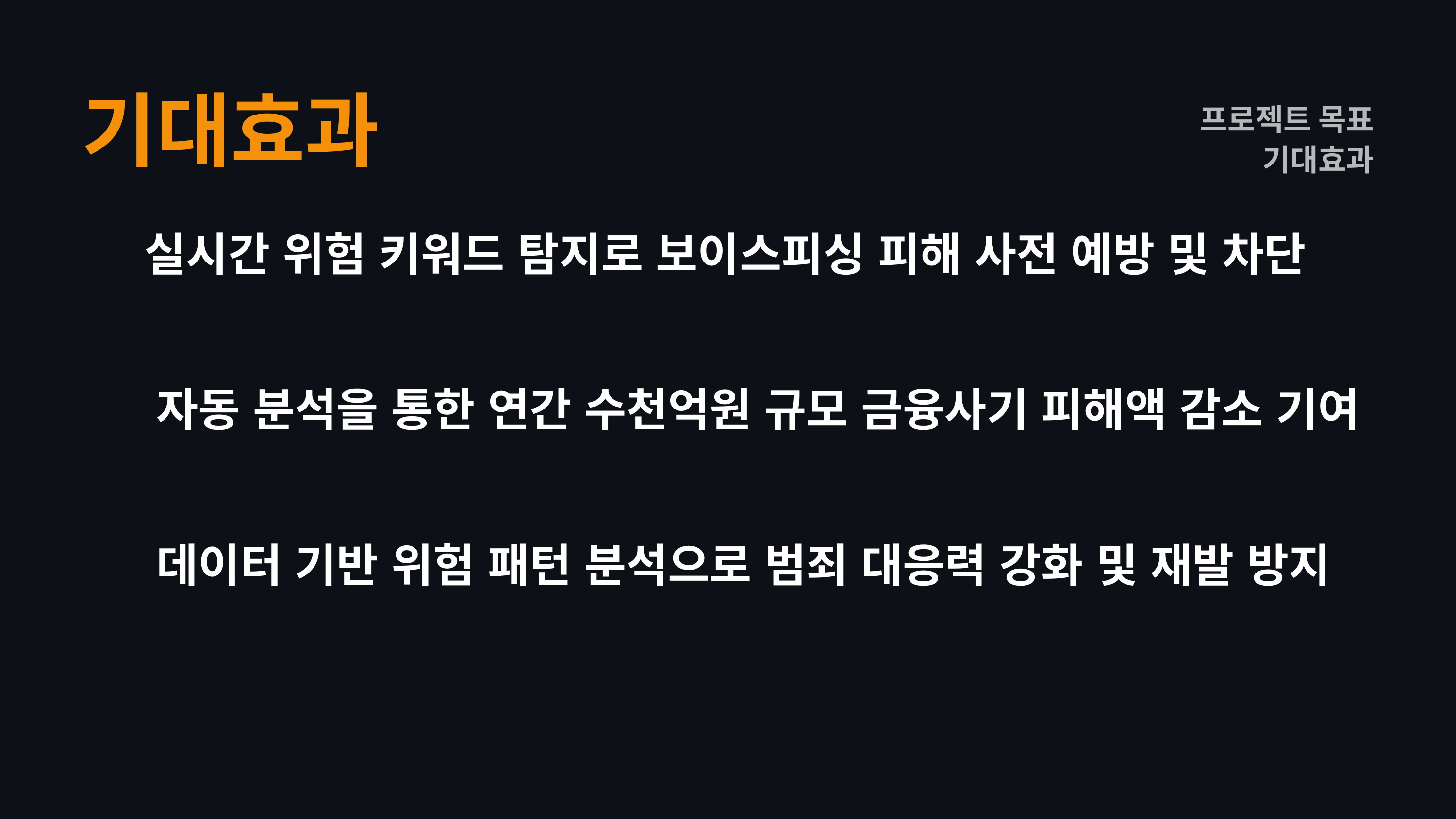

기대효과
프로젝트 목표

기대효과
     실시간 위험 키워드 탐지로 보이스피싱 피해 사전 예방 및 차단

     자동 분석을 통한 연간 수천억원 규모 금융사기 피해액 감소 기여

     데이터 기반 위험 패턴 분석으로 범죄 대응력 강화 및 재발 방지